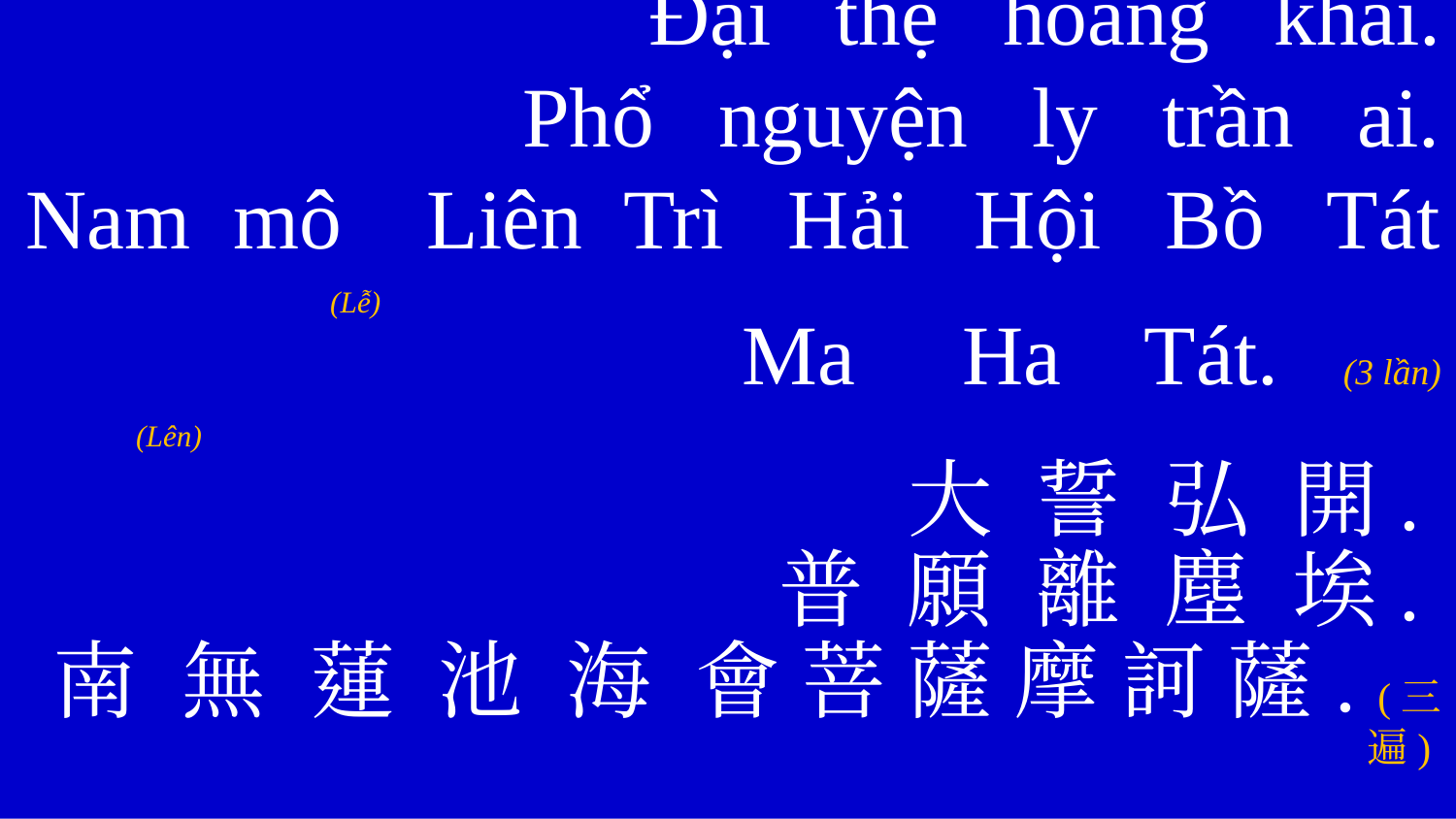

Đại   thệ   hoằng	  khai.
Phổ   nguyện   ly   trần   ai.
Nam  mô    Liên  Trì   Hải   Hội   Bồ   Tát

Ma     Ha    Tát.   (3 lần)

大  誓  弘  開.
普  願  離  塵  埃.
南  無  蓮  池  海  會 菩 薩 摩 訶 薩. (三遍)

(Lễ)
(Lên)